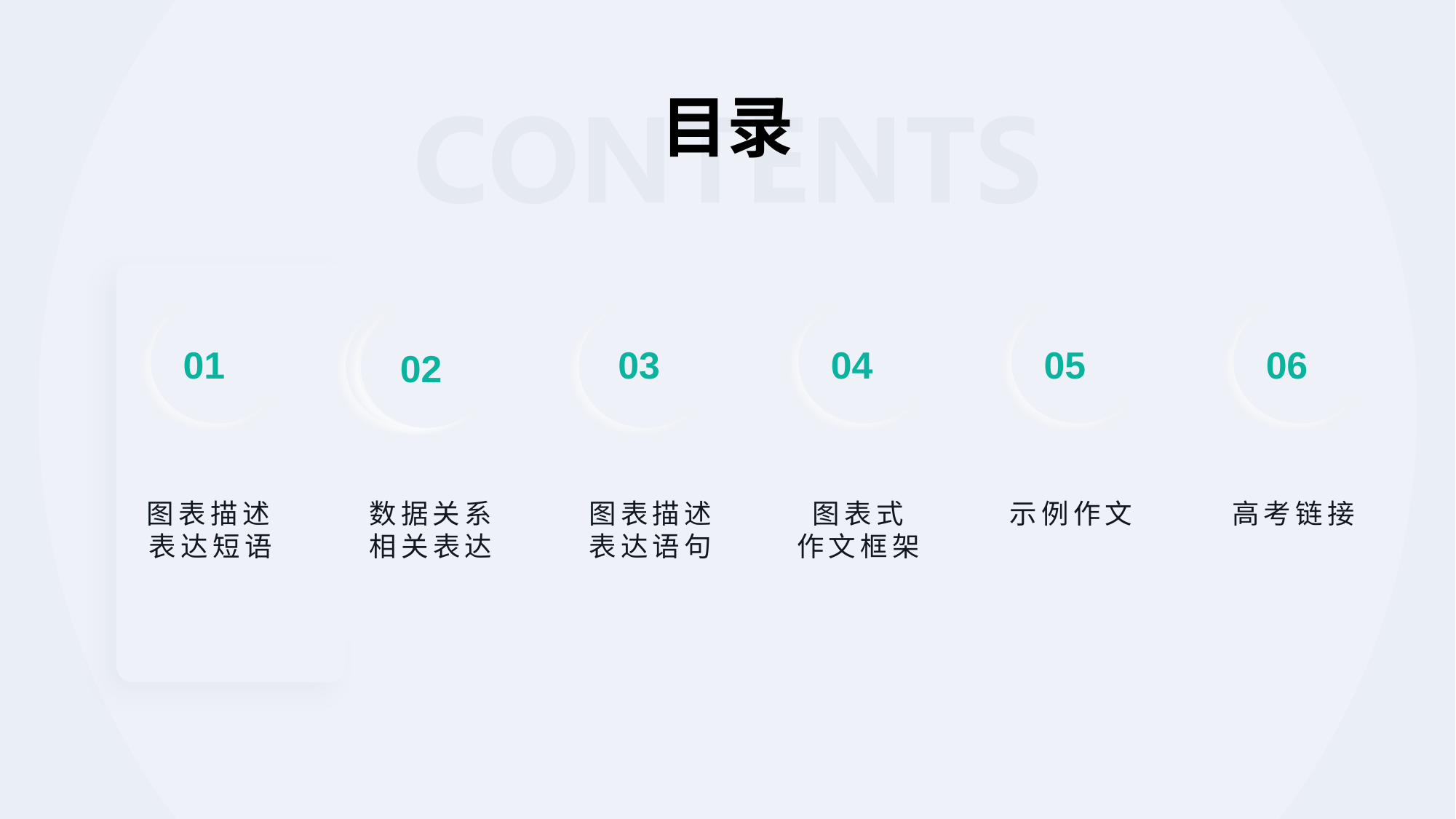

# 目录

01
02
03
04
05
06
02
01
02
图表描述表达短语
数据关系
相关表达
图表描述表达短语
图表描述
表达语句
图表式
作文框架
示例作文
高考链接